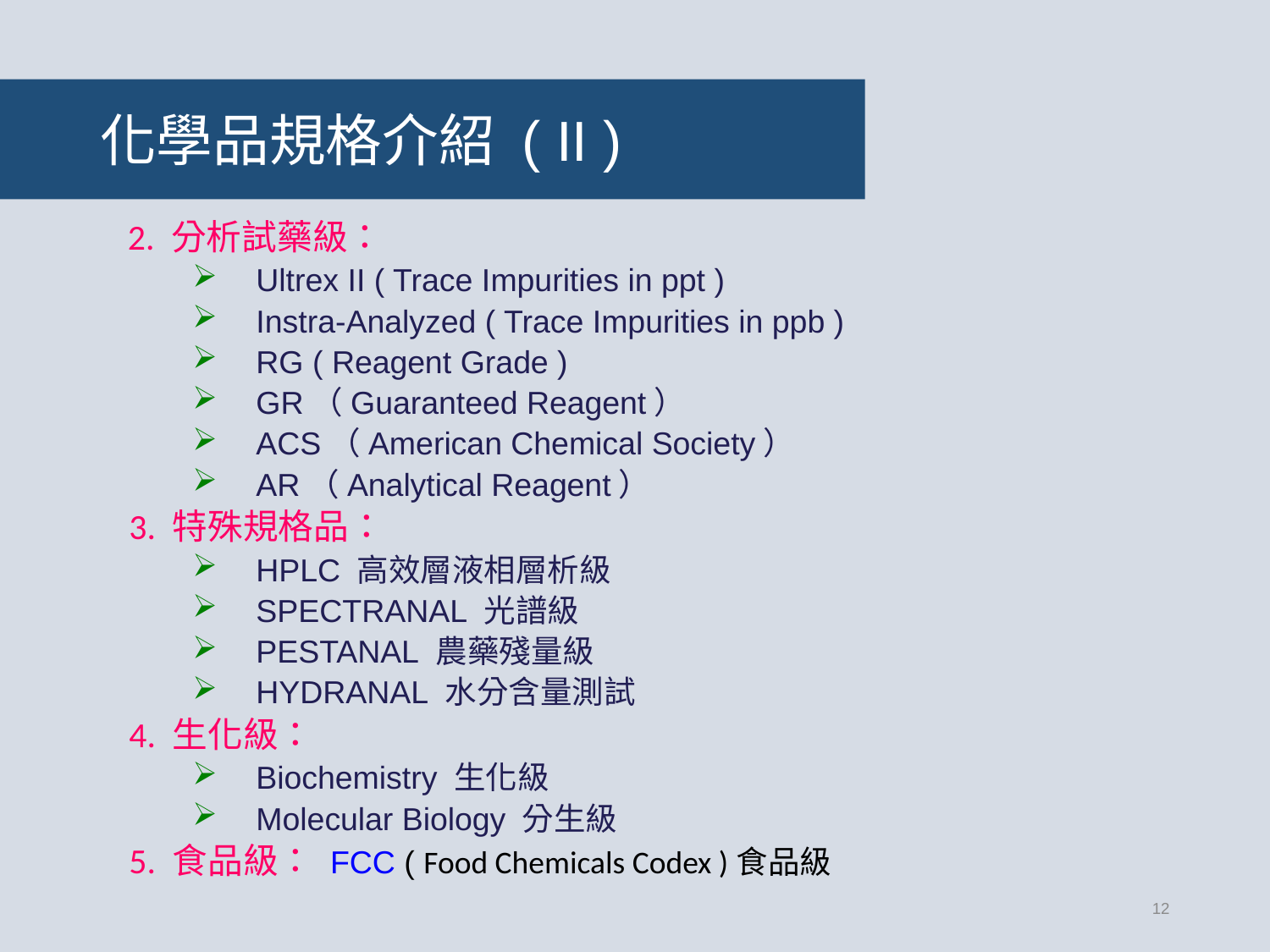

# 化學品規格介紹 ( II )
2. 分析試藥級：
Ultrex II ( Trace Impurities in ppt )
Instra-Analyzed ( Trace Impurities in ppb )
RG ( Reagent Grade )
GR（Guaranteed Reagent）
ACS（American Chemical Society）
AR（Analytical Reagent）
3. 特殊規格品：
HPLC 高效層液相層析級
SPECTRANAL 光譜級
PESTANAL 農藥殘量級
HYDRANAL 水分含量測試
4. 生化級：
Biochemistry 生化級
Molecular Biology 分生級
5. 食品級： FCC ( Food Chemicals Codex )食品級

12